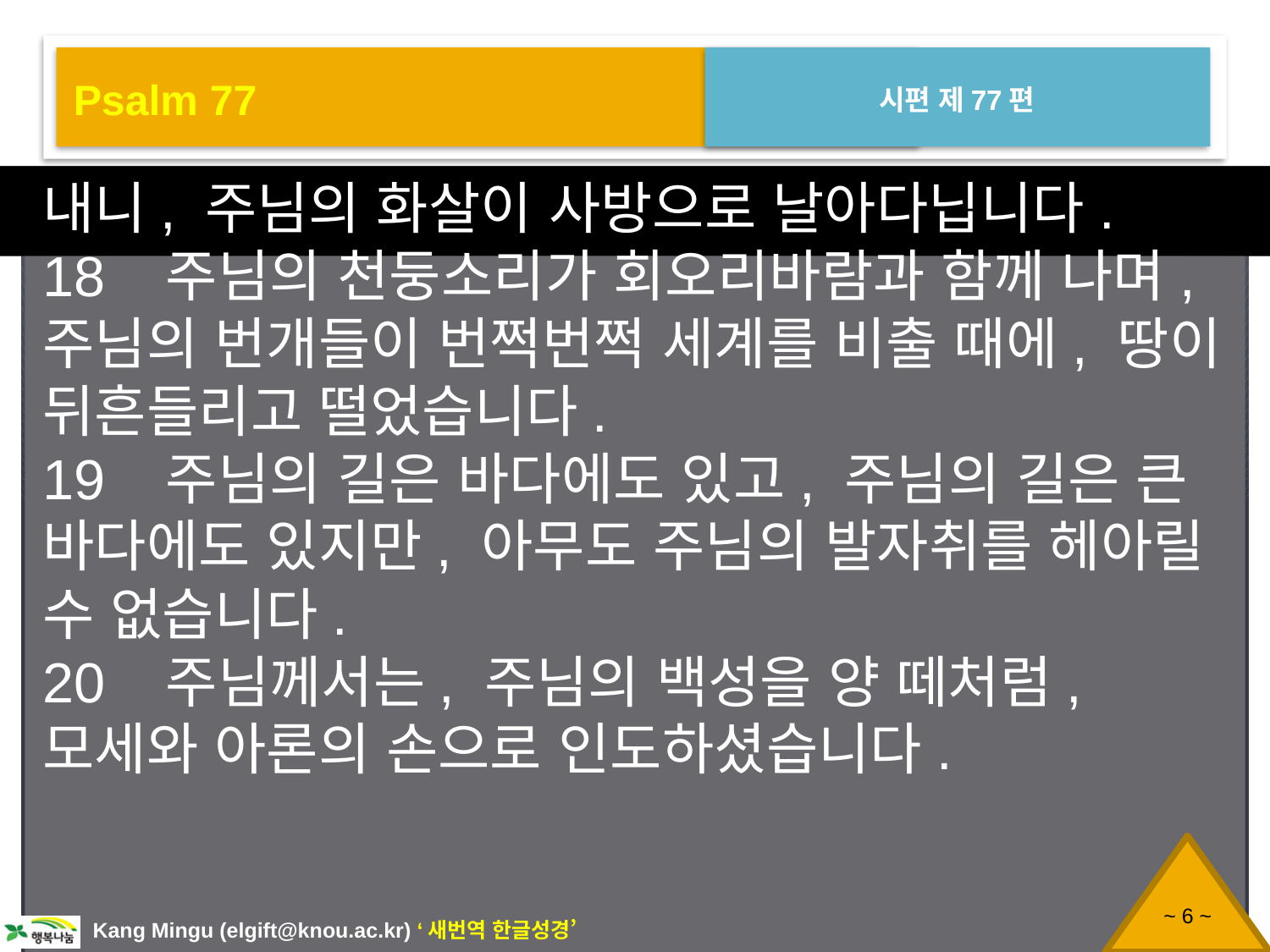

Psalm 77
시편 제77편
내니, 주님의 화살이 사방으로 날아다닙니다.
18   주님의 천둥소리가 회오리바람과 함께 나며, 주님의 번개들이 번쩍번쩍 세계를 비출 때에, 땅이 뒤흔들리고 떨었습니다.
19   주님의 길은 바다에도 있고, 주님의 길은 큰 바다에도 있지만, 아무도 주님의 발자취를 헤아릴 수 없습니다.
20   주님께서는, 주님의 백성을 양 떼처럼, 모세와 아론의 손으로 인도하셨습니다.